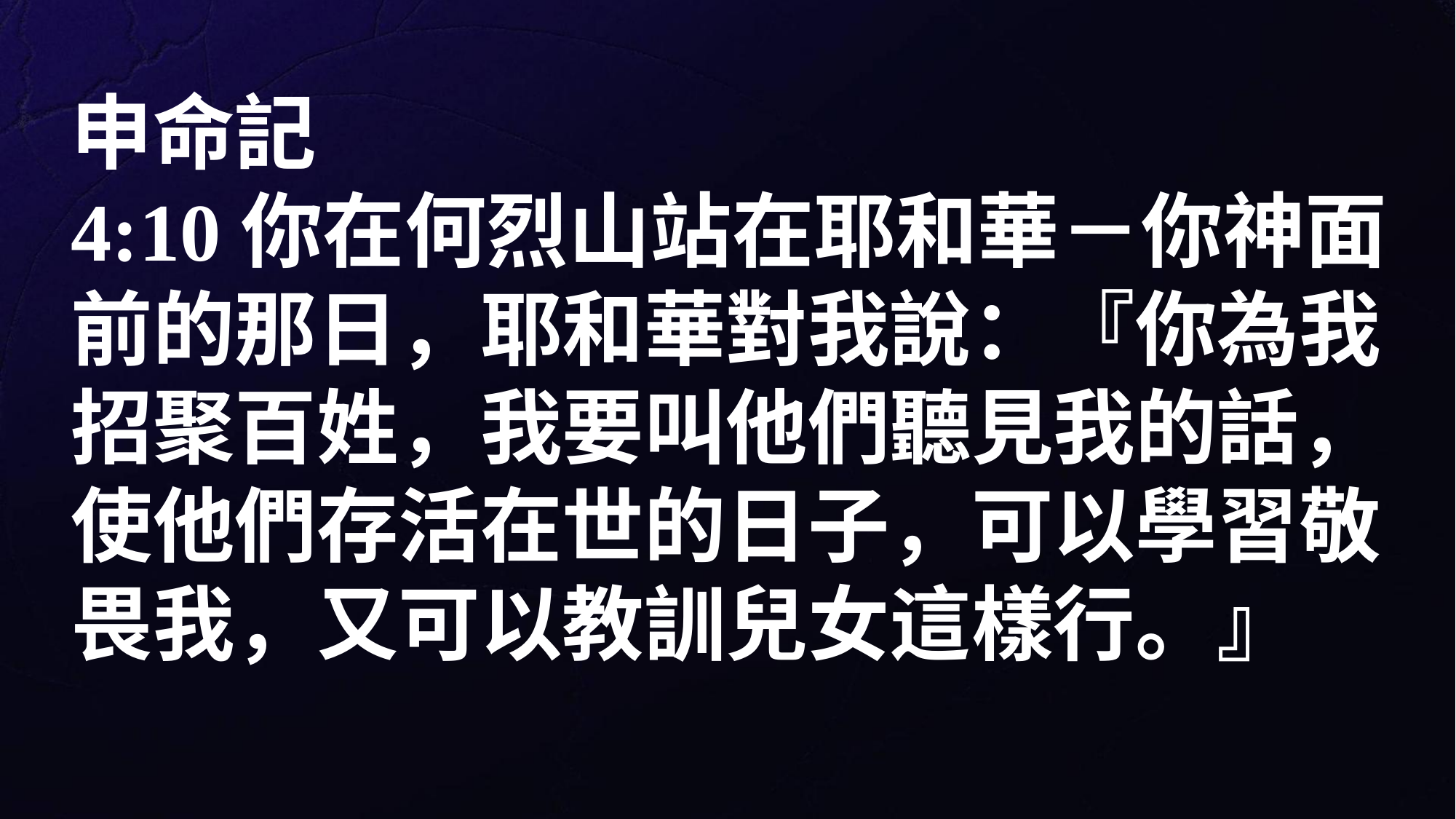

申命記
4:10你在何烈山站在耶和華－你神面前的那日，耶和華對我說：『你為我招聚百姓，我要叫他們聽見我的話，使他們存活在世的日子，可以學習敬畏我，又可以教訓兒女這樣行。』